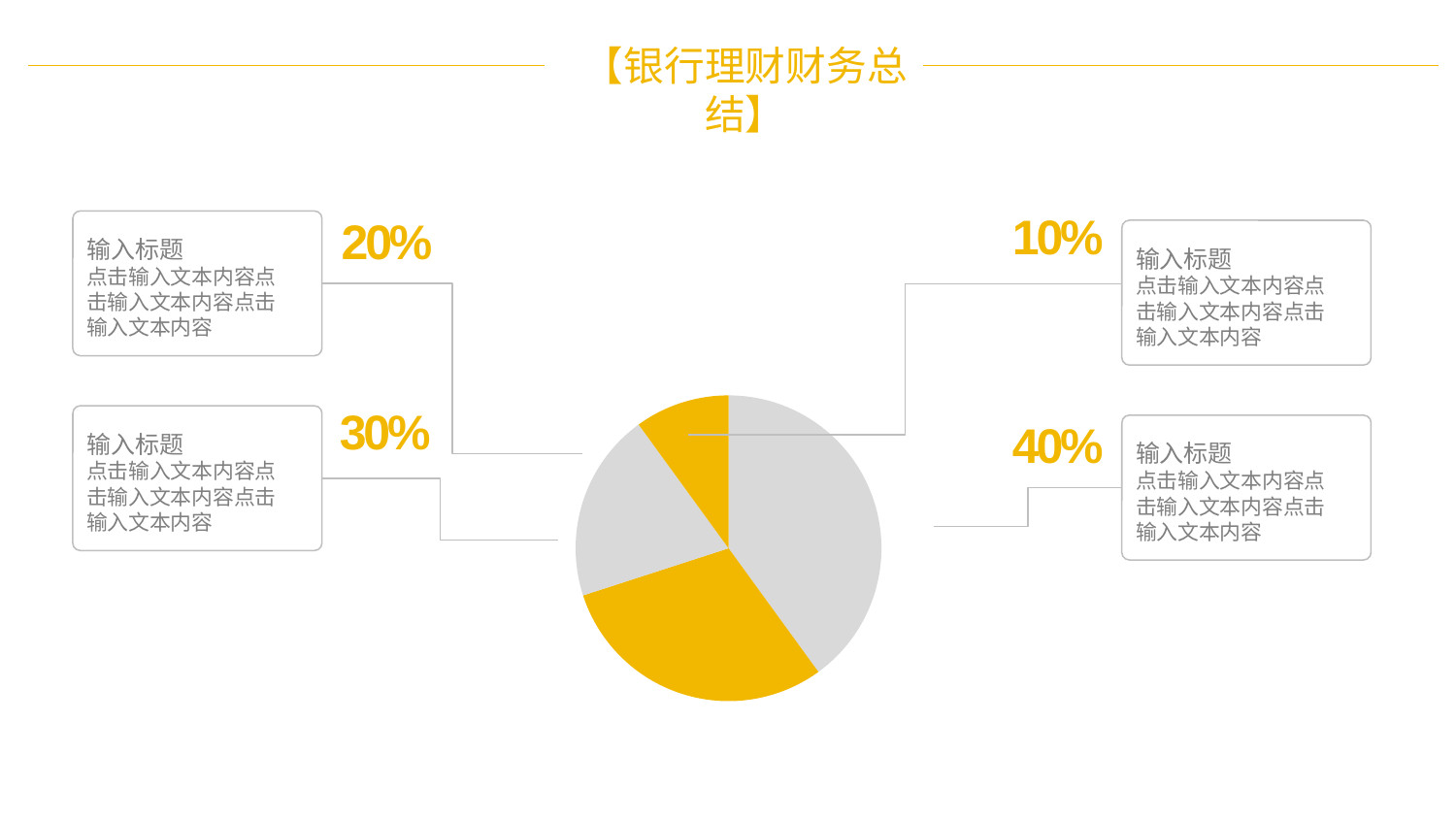

【银行理财财务总结】
输入标题
点击输入文本内容点击输入文本内容点击输入文本内容
10%
20%

输入标题
点击输入文本内容点击输入文本内容点击输入文本内容

### Chart

| Category | Sales |
|---|---|
| 1st Qtr | 4.0 |
| 2nd Qtr | 3.0 |
| 3rd Qtr | 2.0 |
| 4th Qtr | 1.0 |
输入标题
点击输入文本内容点击输入文本内容点击输入文本内容
30%

输入标题
点击输入文本内容点击输入文本内容点击输入文本内容
40%